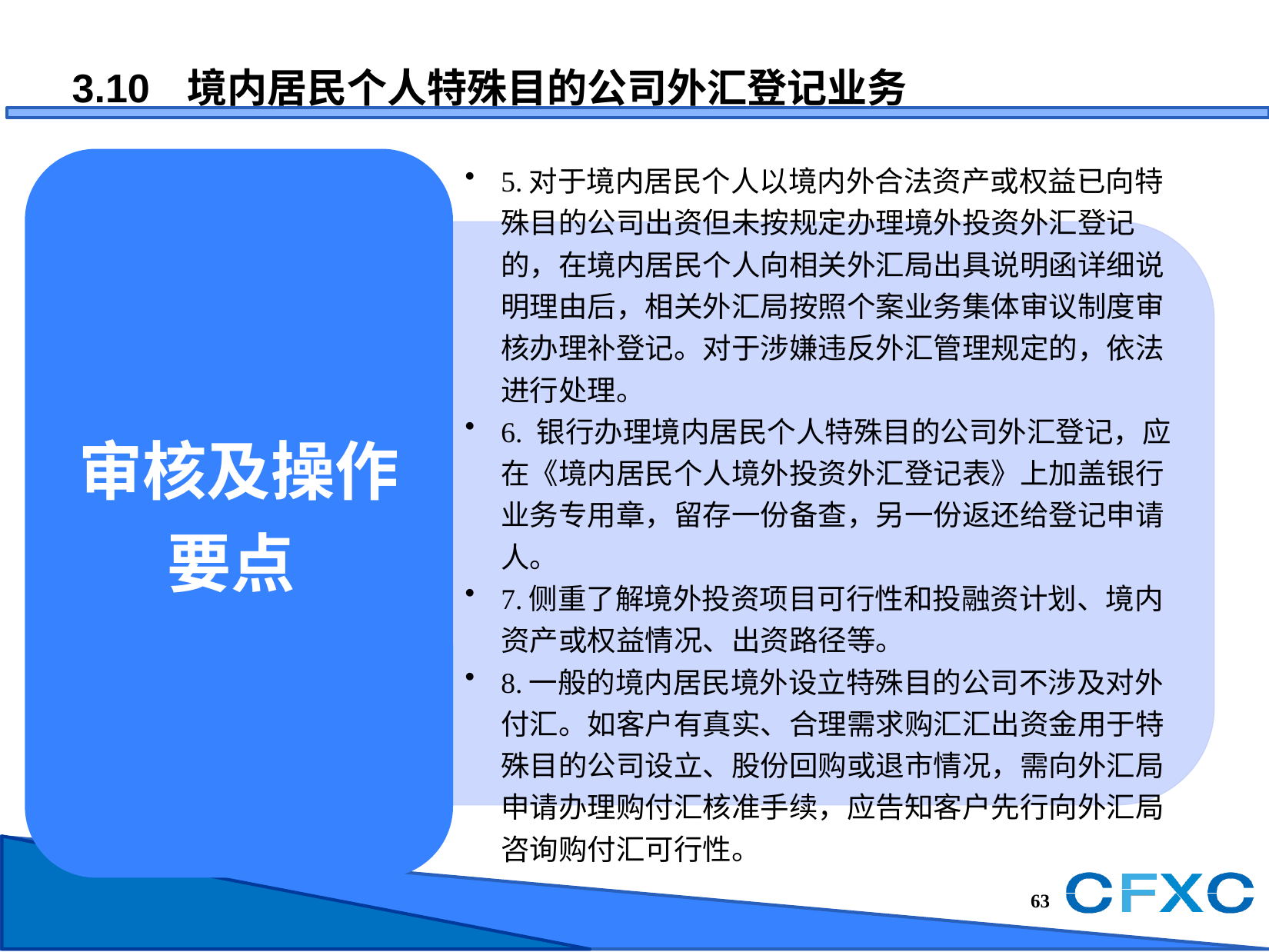

3.10	境内居民个人特殊目的公司外汇登记业务
审核及操作要点
5.对于境内居民个人以境内外合法资产或权益已向特殊目的公司出资但未按规定办理境外投资外汇登记的，在境内居民个人向相关外汇局出具说明函详细说明理由后，相关外汇局按照个案业务集体审议制度审核办理补登记。对于涉嫌违反外汇管理规定的，依法进行处理。
6. 银行办理境内居民个人特殊目的公司外汇登记，应在《境内居民个人境外投资外汇登记表》上加盖银行业务专用章，留存一份备查，另一份返还给登记申请人。
7.侧重了解境外投资项目可行性和投融资计划、境内资产或权益情况、出资路径等。
8.一般的境内居民境外设立特殊目的公司不涉及对外付汇。如客户有真实、合理需求购汇汇出资金用于特殊目的公司设立、股份回购或退市情况，需向外汇局申请办理购付汇核准手续，应告知客户先行向外汇局咨询购付汇可行性。
63